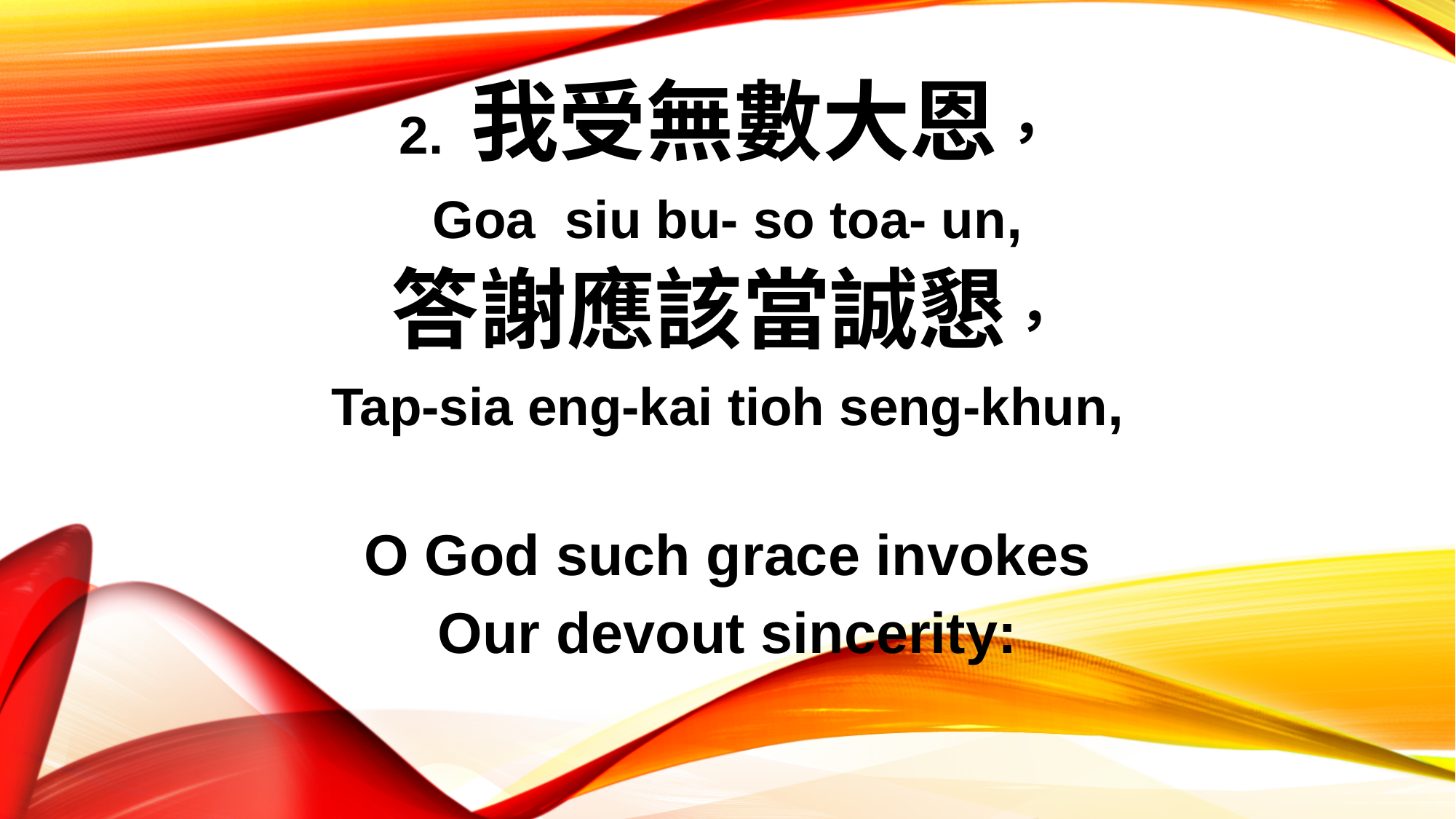

2. 我受無數大恩，
Goa  siu bu- so toa- un,
答謝應該當誠懇，
Tap-sia eng-kai tioh seng-khun,

O God such grace invokes
Our devout sincerity: